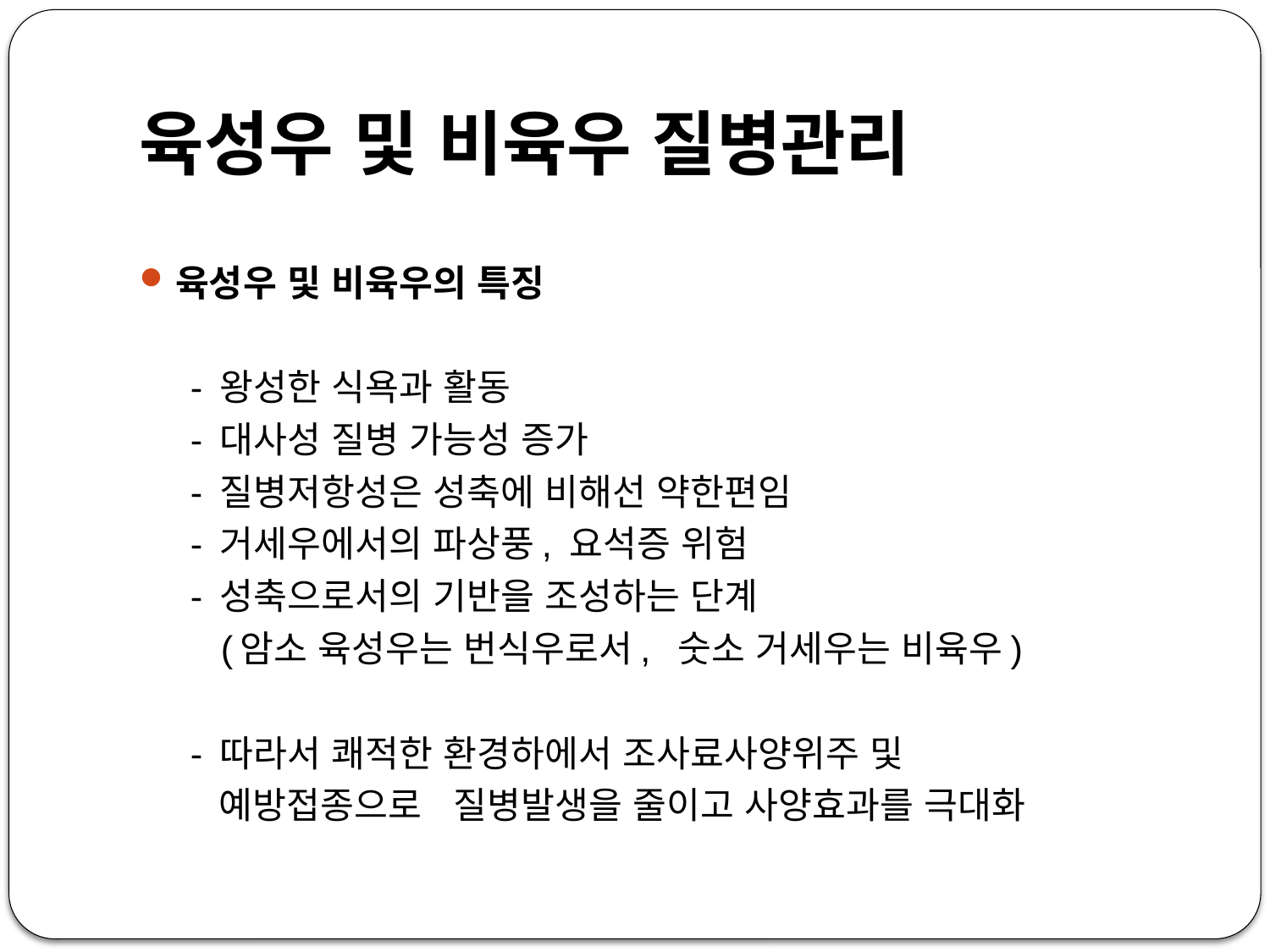

# 육성우 및 비육우 질병관리

육성우 및 비육우의 특징

     - 왕성한 식욕과 활동
     - 대사성 질병 가능성 증가
     - 질병저항성은 성축에 비해선 약한편임
     - 거세우에서의 파상풍, 요석증 위험
     - 성축으로서의 기반을 조성하는 단계
        (암소 육성우는 번식우로서,  숫소 거세우는 비육우)

     - 따라서 쾌적한 환경하에서 조사료사양위주 및
       예방접종으로   질병발생을 줄이고 사양효과를 극대화